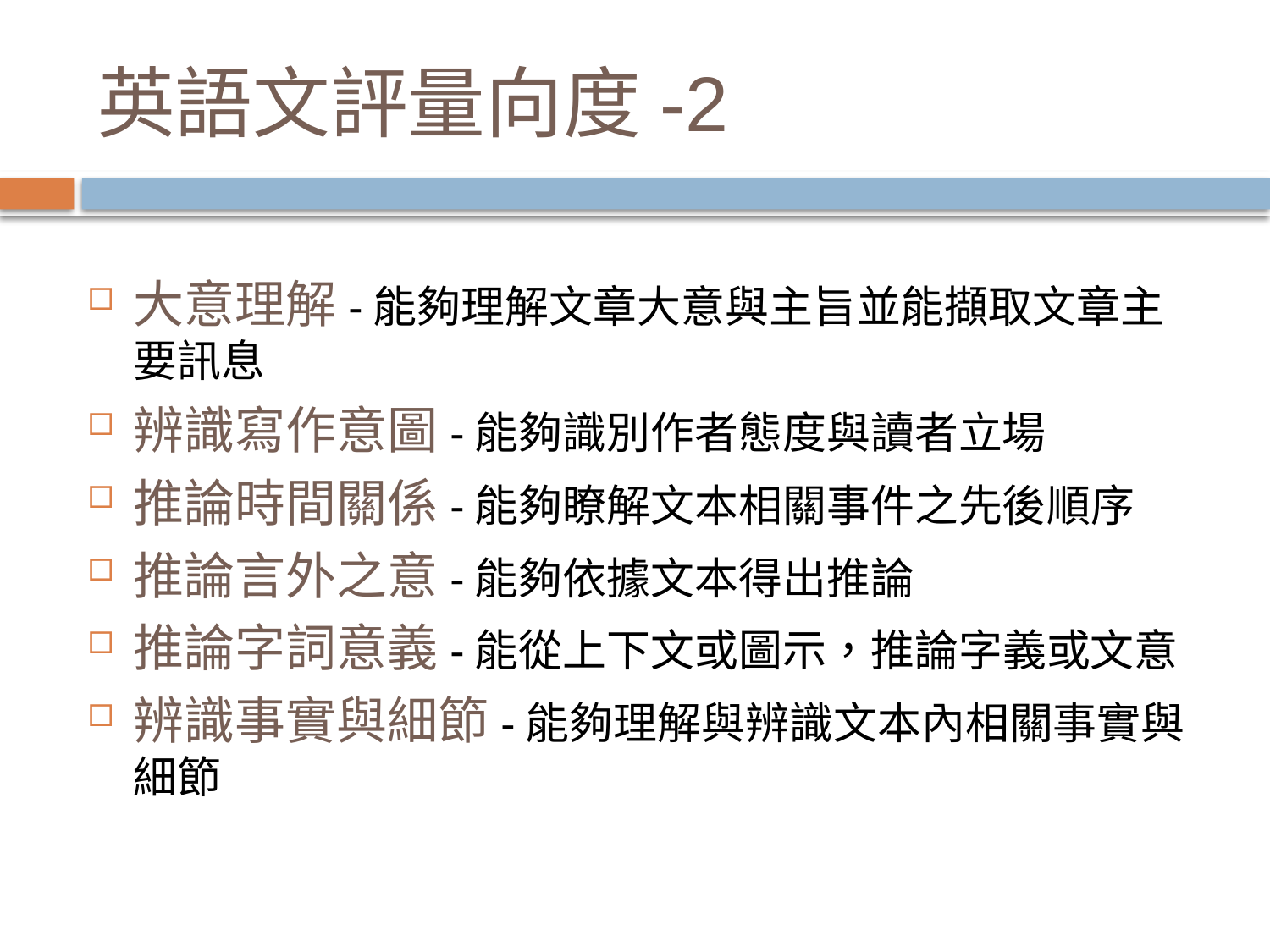

# 英語文評量向度-2
大意理解-能夠理解文章大意與主旨並能擷取文章主要訊息
辨識寫作意圖-能夠識別作者態度與讀者立場
推論時間關係-能夠瞭解文本相關事件之先後順序
推論言外之意-能夠依據文本得出推論
推論字詞意義-能從上下文或圖示，推論字義或文意
辨識事實與細節-能夠理解與辨識文本內相關事實與細節